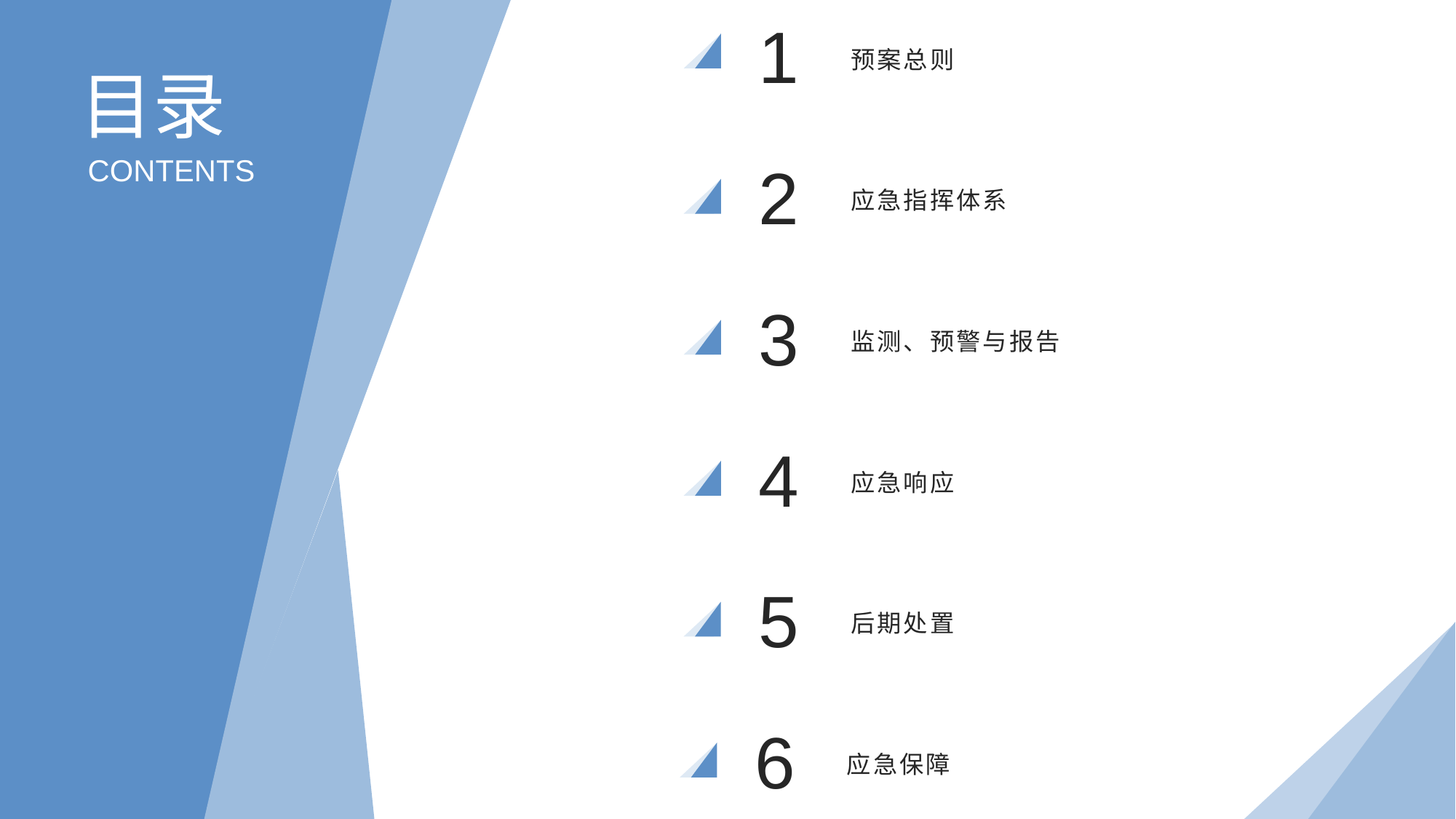

1
预案总则

目录
CONTENTS
2
应急指挥体系

3
监测、预警与报告

4
应急响应

5
后期处置

6
应急保障